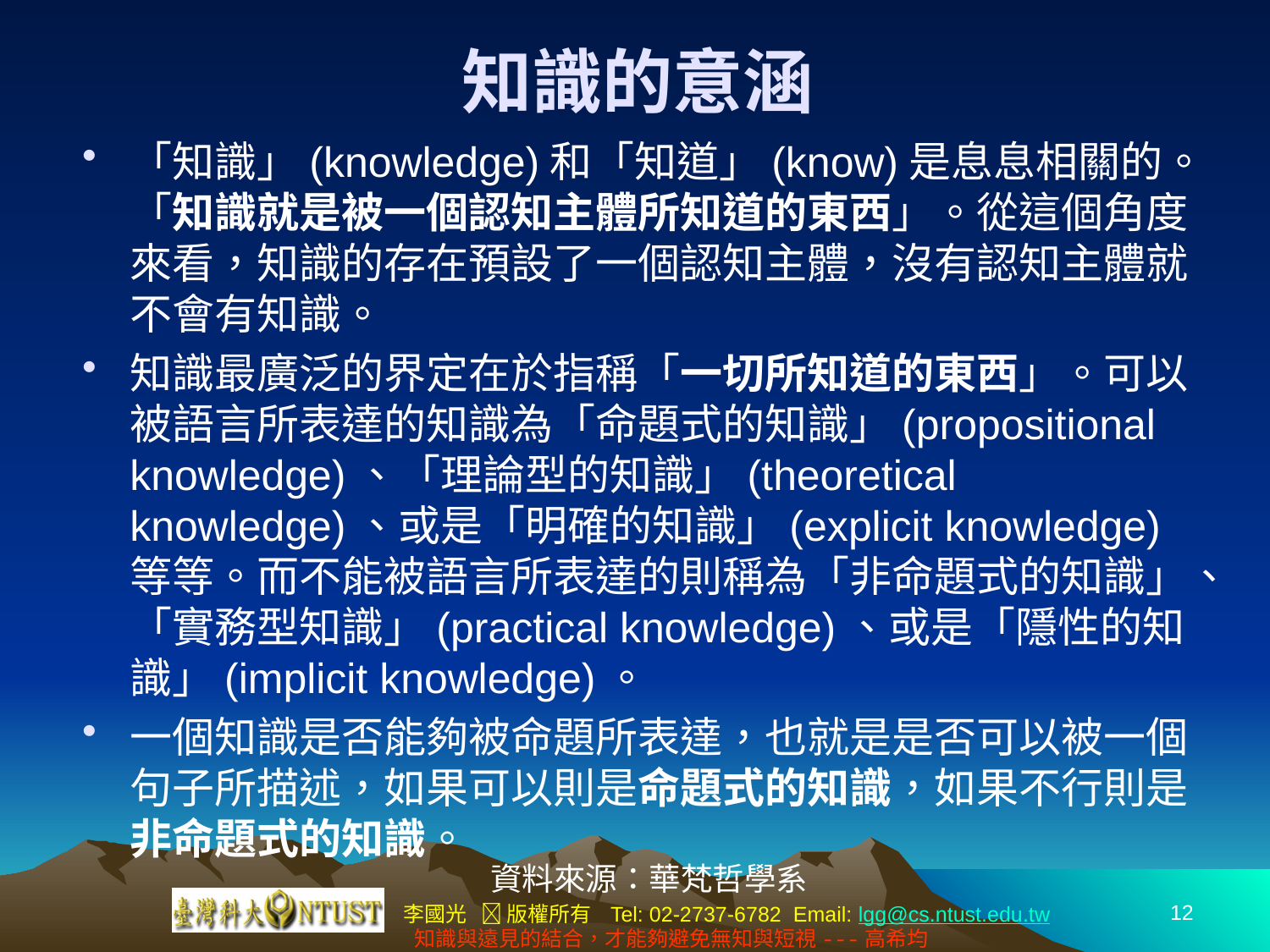

# 知識的意涵
「知識」(knowledge)和「知道」(know)是息息相關的。「知識就是被一個認知主體所知道的東西」。從這個角度來看，知識的存在預設了一個認知主體，沒有認知主體就不會有知識。
知識最廣泛的界定在於指稱「一切所知道的東西」。可以被語言所表達的知識為「命題式的知識」(propositional knowledge)、「理論型的知識」(theoretical knowledge)、或是「明確的知識」(explicit knowledge)等等。而不能被語言所表達的則稱為「非命題式的知識」、「實務型知識」(practical knowledge)、或是「隱性的知識」(implicit knowledge)。
一個知識是否能夠被命題所表達，也就是是否可以被一個句子所描述，如果可以則是命題式的知識，如果不行則是非命題式的知識。

資料來源：華梵哲學系
12